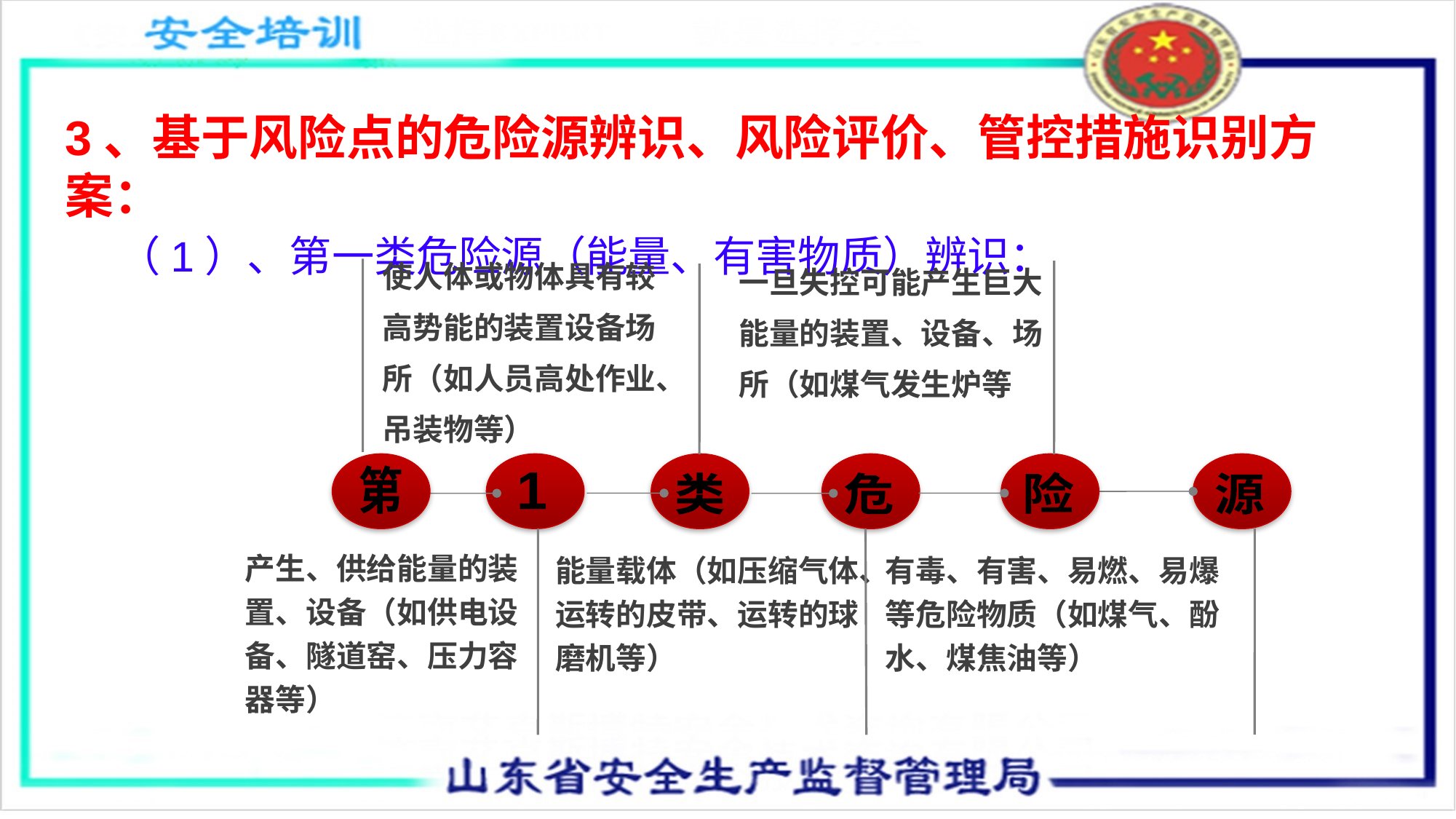

3、基于风险点的危险源辨识、风险评价、管控措施识别方案：
    （1）、第一类危险源（能量、有害物质）辨识：
使人体或物体具有较高势能的装置设备场所（如人员高处作业、吊装物等）

第
1
一旦失控可能产生巨大能量的装置、设备、场所（如煤气发生炉等

类

险

产生、供给能量的装置、设备（如供电设备、隧道窑、压力容器等）

危

能量载体（如压缩气体、运转的皮带、运转的球磨机等）

源

有毒、有害、易燃、易爆等危险物质（如煤气、酚水、煤焦油等）